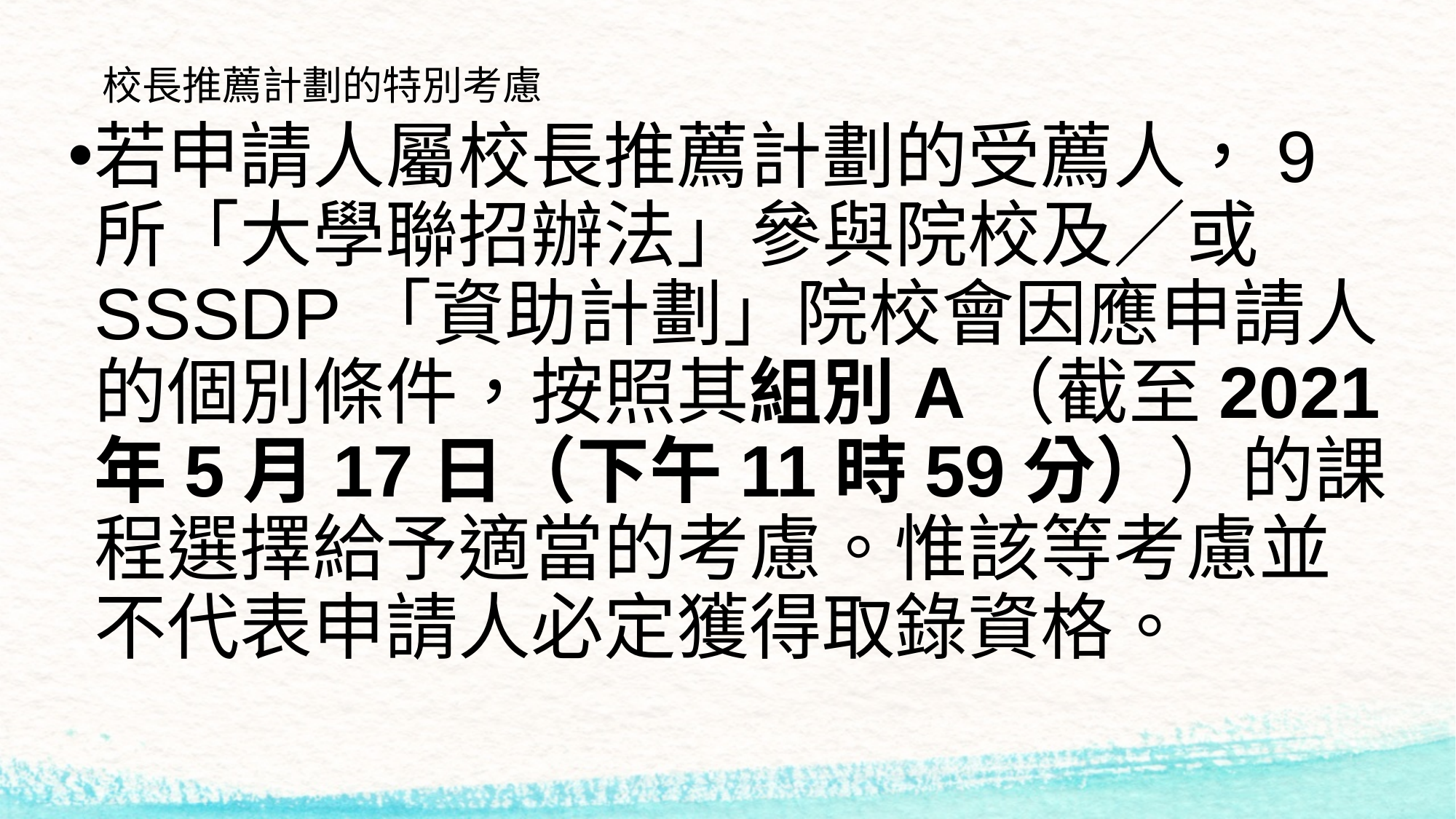

# 校長推薦計劃的特別考慮
若申請人屬校長推薦計劃的受薦人，9所「大學聯招辦法」參與院校及／或SSSDP「資助計劃」院校會因應申請人的個別條件，按照其組別A（截至2021年5月17日（下午11時59分））的課程選擇給予適當的考慮。惟該等考慮並不代表申請人必定獲得取錄資格。